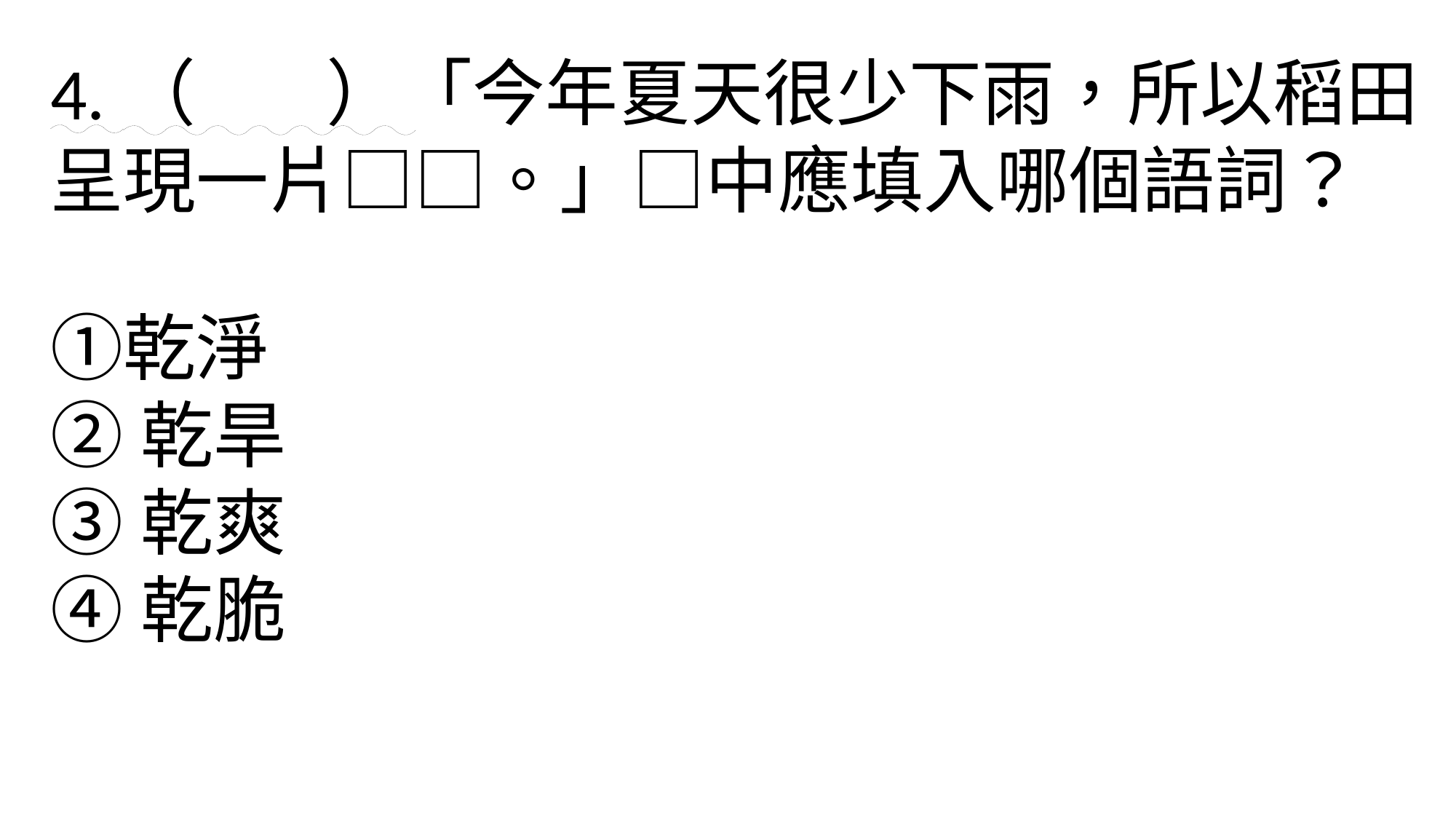

4.（        ）「今年夏天很少下雨，所以稻田呈現一片□□。」□中應填入哪個語詞？　
①乾淨
②乾旱
③乾爽
④乾脆